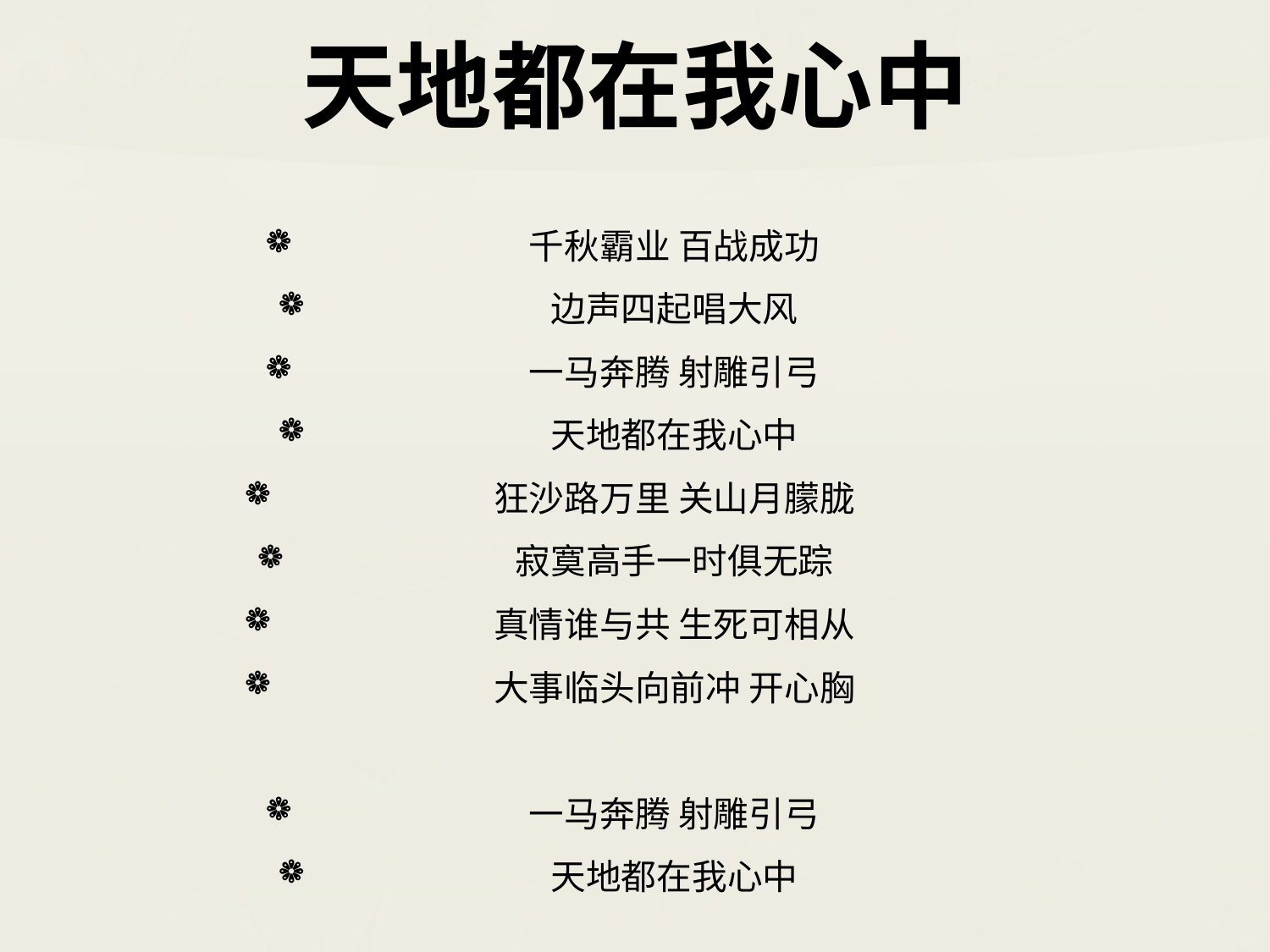

# 天地都在我心中

千秋霸业 百战成功
边声四起唱大风
一马奔腾 射雕引弓
天地都在我心中
狂沙路万里 关山月朦胧
寂寞高手一时俱无踪
真情谁与共 生死可相从
大事临头向前冲 开心胸

一马奔腾 射雕引弓
天地都在我心中